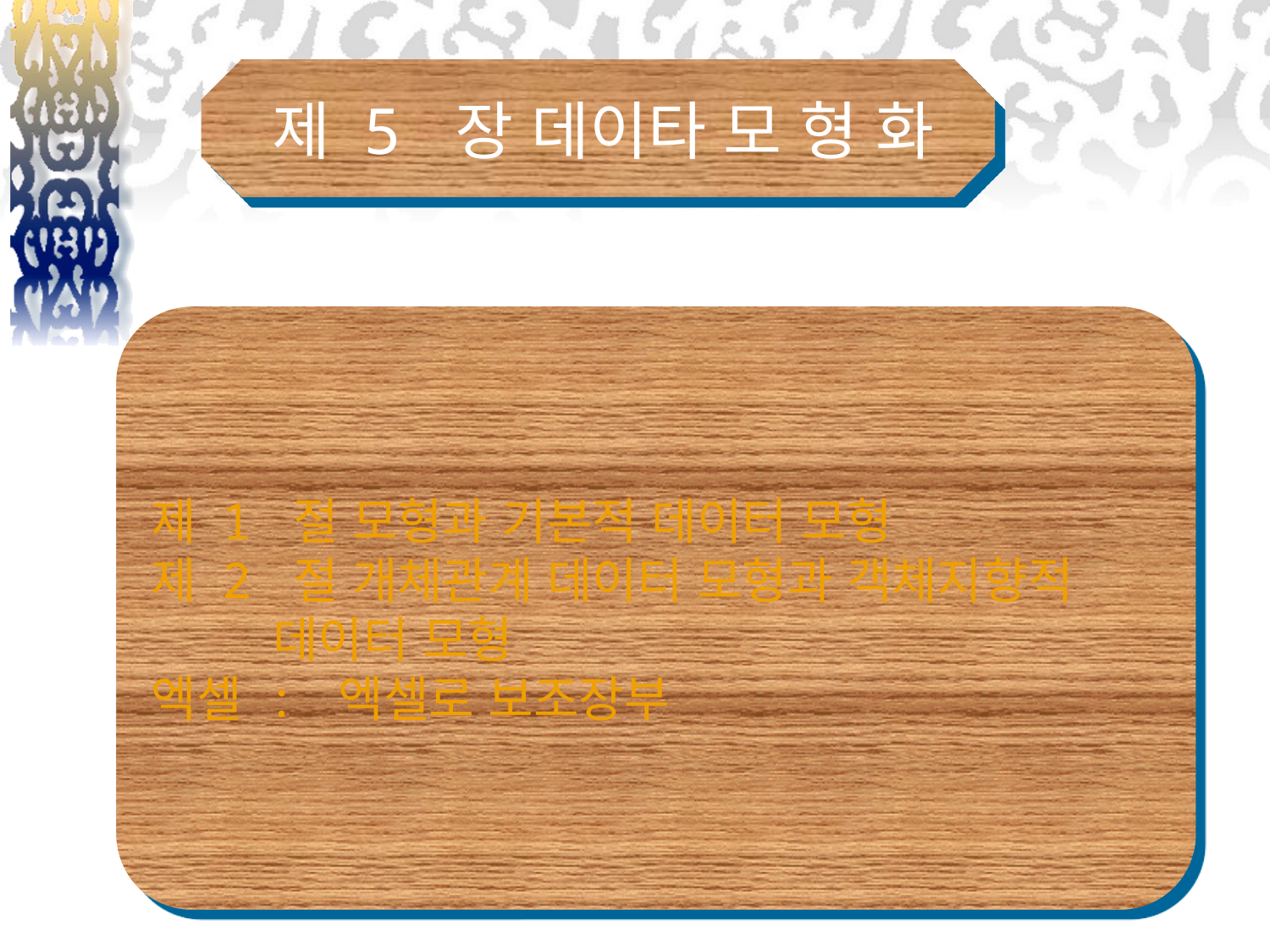

제 5 장 데이타 모 형 화
제 1 절 모형과 기본적 데이터 모형
제 2 절 개체관계 데이터 모형과 객체지향적
        데이터 모형
엑셀 : 엑셀로 보조장부